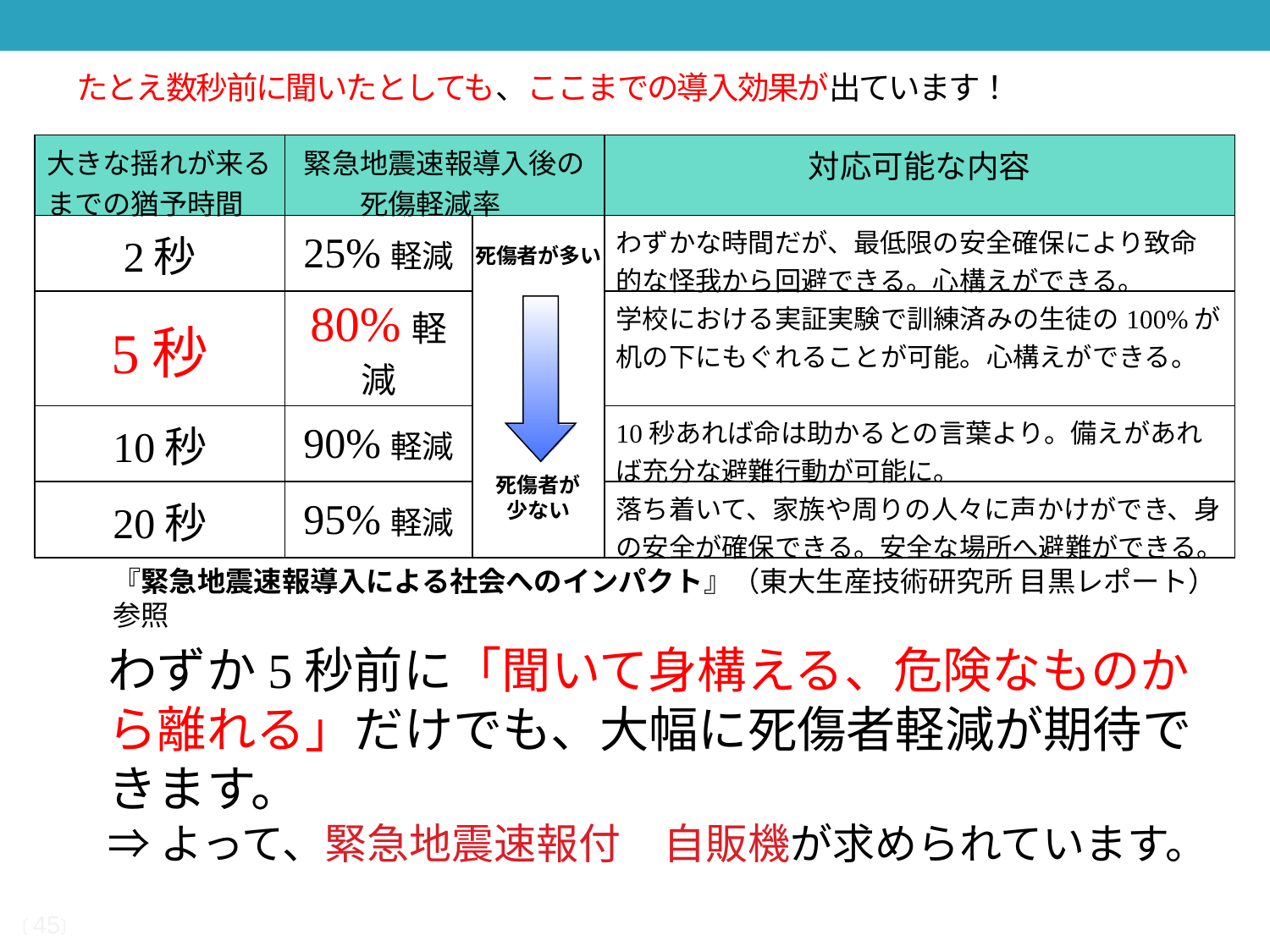

# たとえ数秒前に聞いたとしても、ここまでの導入効果が出ています！
| 大きな揺れが来るまでの猶予時間 | 緊急地震速報導入後の死傷軽減率 |  | 対応可能な内容 |
| --- | --- | --- | --- |
| 2秒 | 25%軽減 |  | わずかな時間だが、最低限の安全確保により致命的な怪我から回避できる。心構えができる。 |
| 5秒 | 80%軽減 |  | 学校における実証実験で訓練済みの生徒の100%が机の下にもぐれることが可能。心構えができる。 |
| 10秒 | 90%軽減 |  | 10秒あれば命は助かるとの言葉より。備えがあれば充分な避難行動が可能に。 |
| 20秒 | 95%軽減 |  | 落ち着いて、家族や周りの人々に声かけができ、身の安全が確保できる。安全な場所へ避難ができる。 |
死傷者が多い

死傷者が
少ない
『緊急地震速報導入による社会へのインパクト』（東大生産技術研究所 目黒レポート）参照
わずか5秒前に「聞いて身構える、危険なものから離れる」だけでも、大幅に死傷者軽減が期待できます。
⇒よって、緊急地震速報付　自販機が求められています。